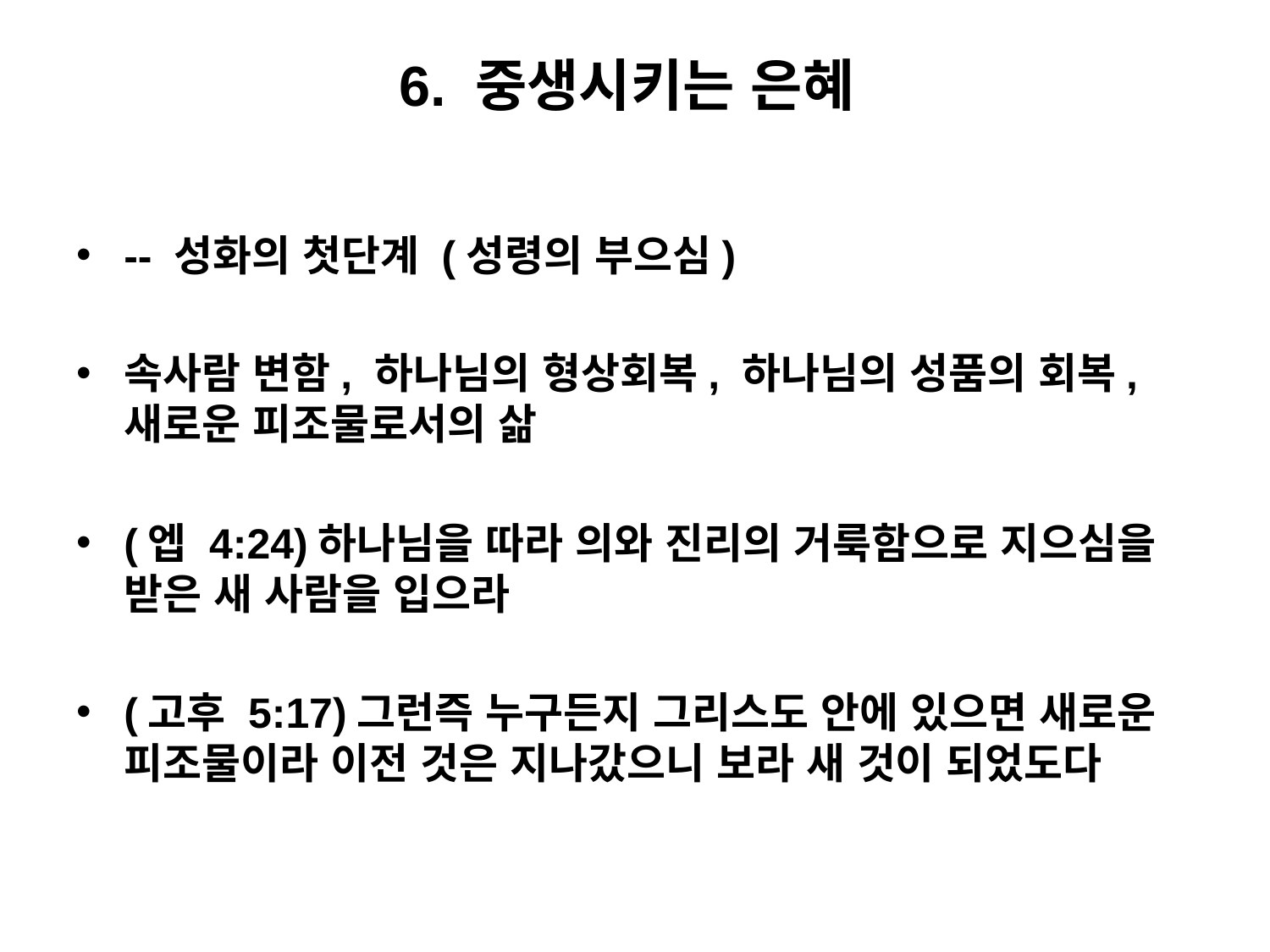

# 6. 중생시키는 은혜
-- 성화의 첫단계 (성령의 부으심)

속사람 변함, 하나님의 형상회복, 하나님의 성품의 회복, 새로운 피조물로서의 삶

(엡 4:24)하나님을 따라 의와 진리의 거룩함으로 지으심을 받은 새 사람을 입으라

(고후 5:17)그런즉 누구든지 그리스도 안에 있으면 새로운 피조물이라 이전 것은 지나갔으니 보라 새 것이 되었도다